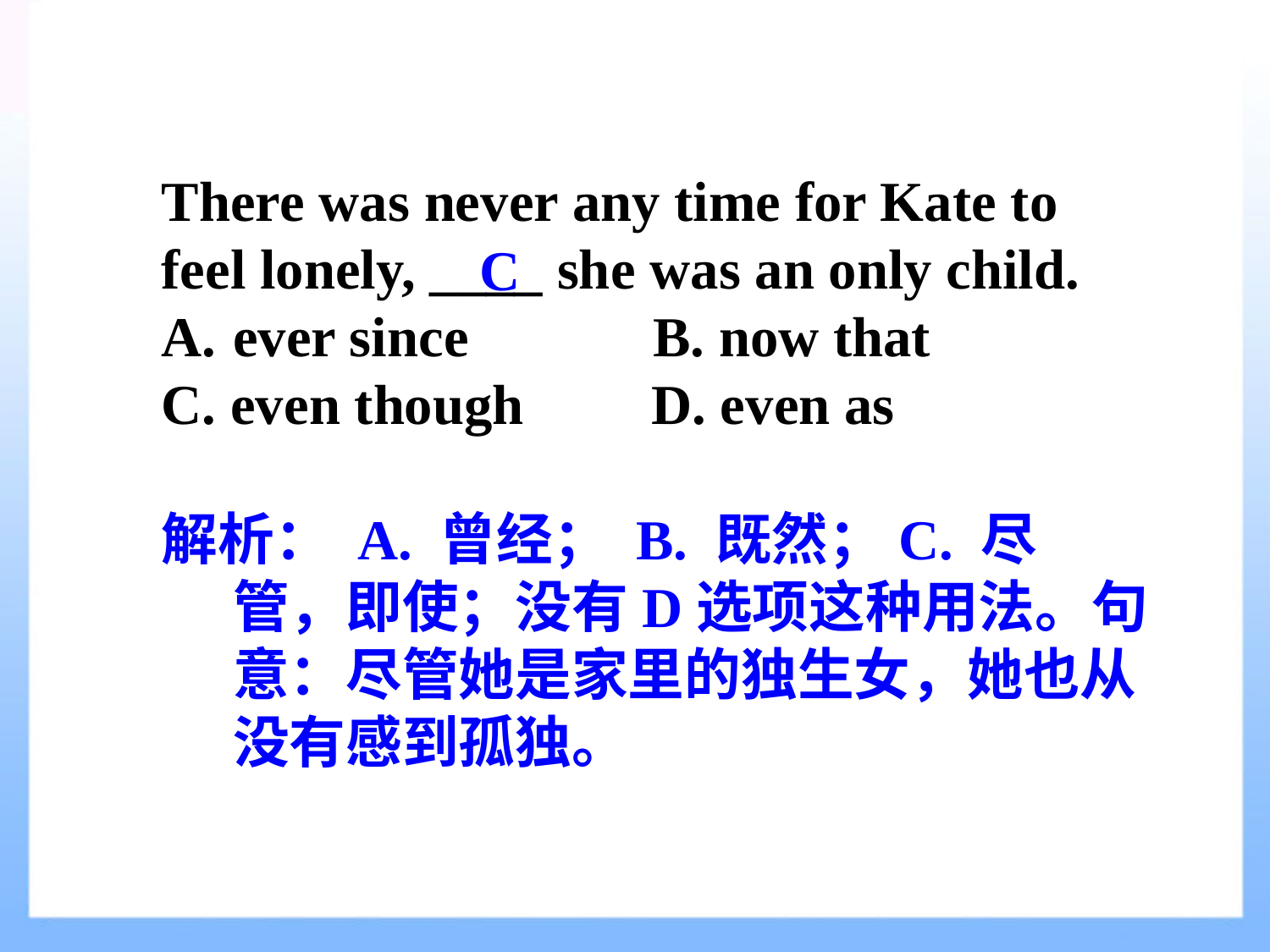

There was never any time for Kate to feel lonely, ____ she was an only child.
ever since             B. now that
C. even though         D. even as

解析： A. 曾经； B. 既然；C. 尽管，即使；没有D选项这种用法。句意：尽管她是家里的独生女，她也从没有感到孤独。
C